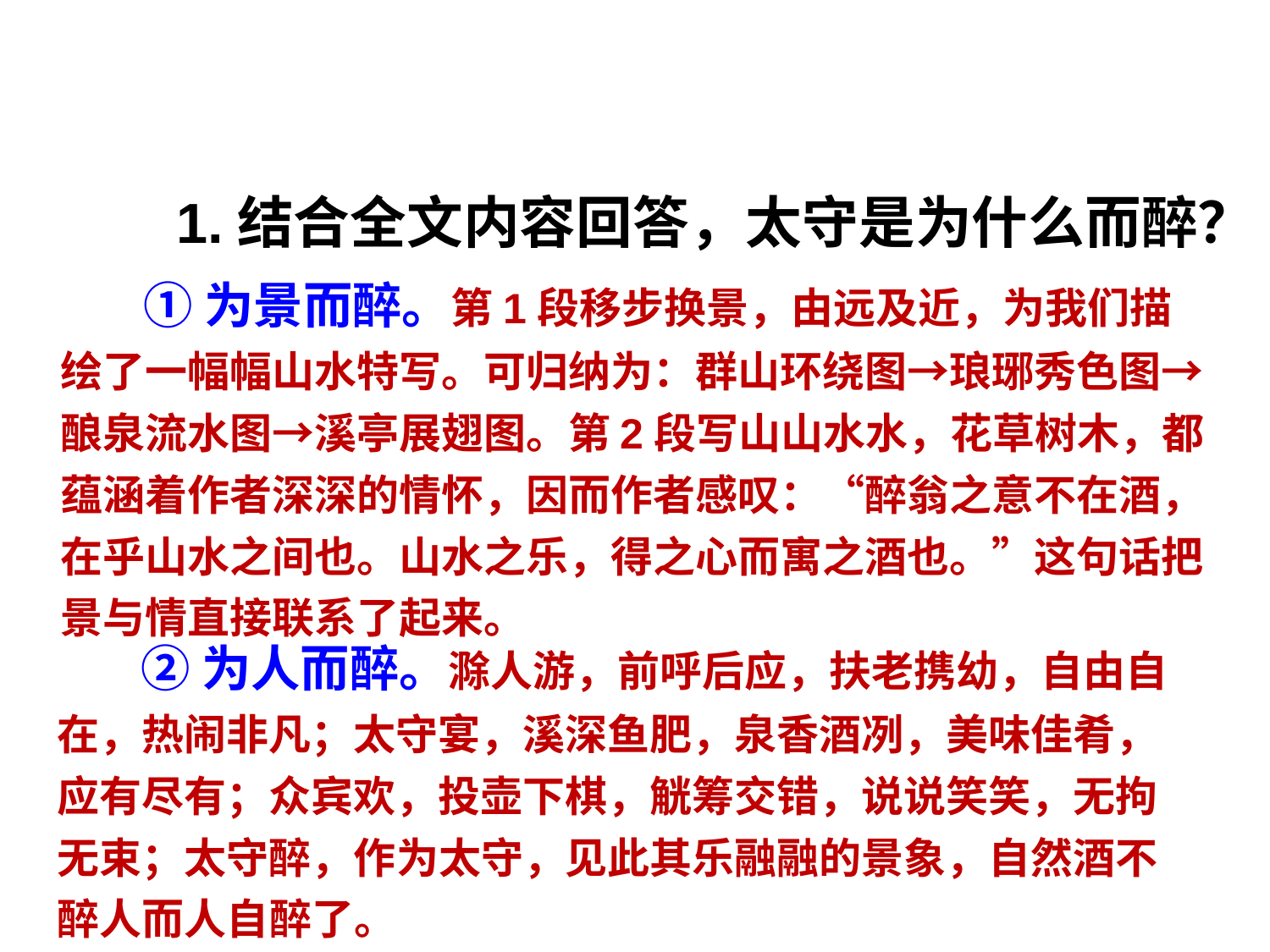

1.结合全文内容回答，太守是为什么而醉？
①为景而醉。第1段移步换景，由远及近，为我们描绘了一幅幅山水特写。可归纳为：群山环绕图→琅琊秀色图→酿泉流水图→溪亭展翅图。第2段写山山水水，花草树木，都蕴涵着作者深深的情怀，因而作者感叹：“醉翁之意不在酒，在乎山水之间也。山水之乐，得之心而寓之酒也。”这句话把景与情直接联系了起来。
②为人而醉。滁人游，前呼后应，扶老携幼，自由自在，热闹非凡；太守宴，溪深鱼肥，泉香酒冽，美味佳肴，应有尽有；众宾欢，投壶下棋，觥筹交错，说说笑笑，无拘无束；太守醉，作为太守，见此其乐融融的景象，自然酒不醉人而人自醉了。